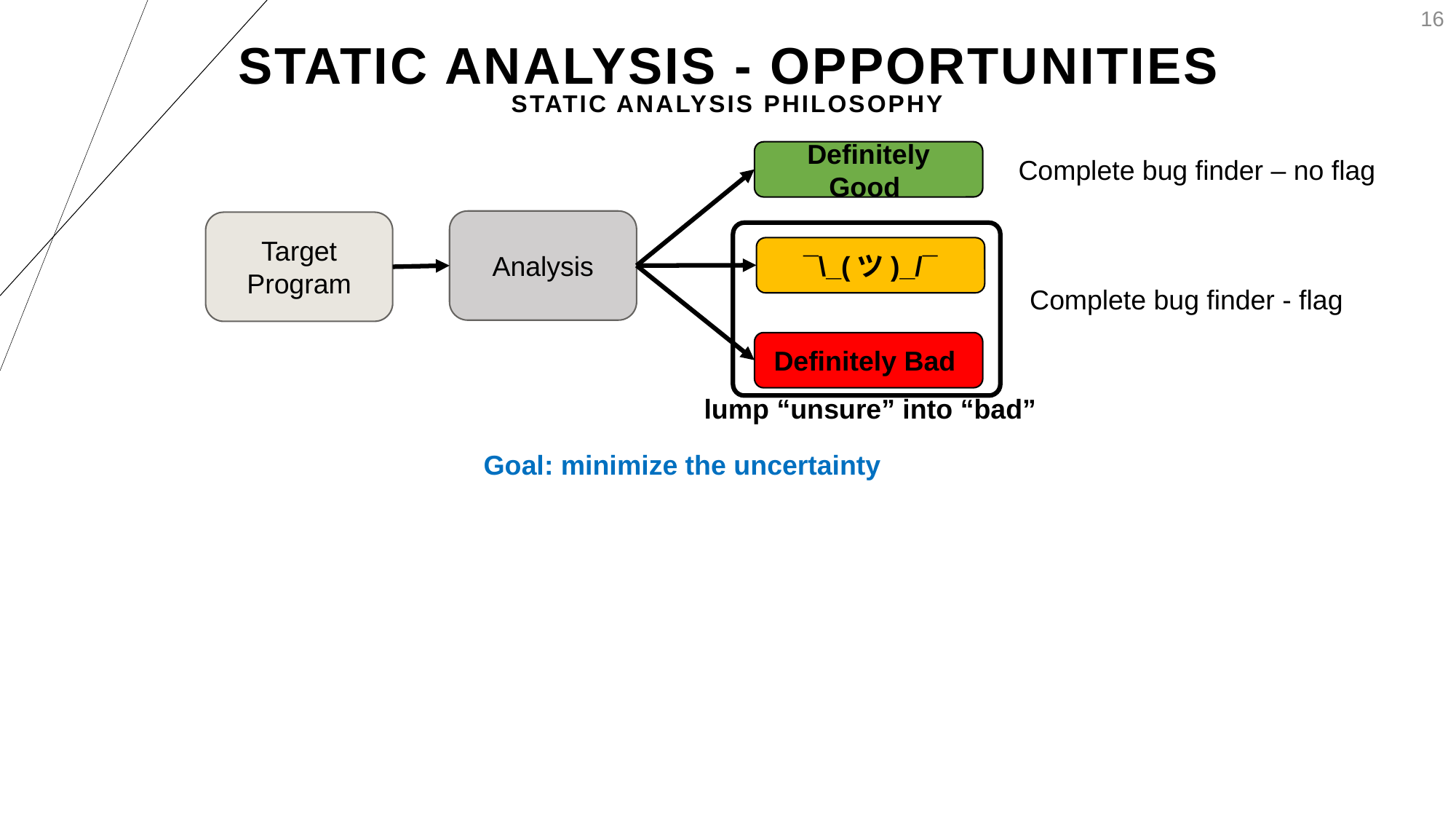

# STATIC Analysis - Opportunities
16
Static Analysis Philosophy
Definitely Good
Analysis
Target Program
¯\_(ツ)_/¯
Definitely Bad
Complete bug finder – no flag

Complete bug finder - flag
lump “unsure” into “bad”
Goal: minimize the uncertainty